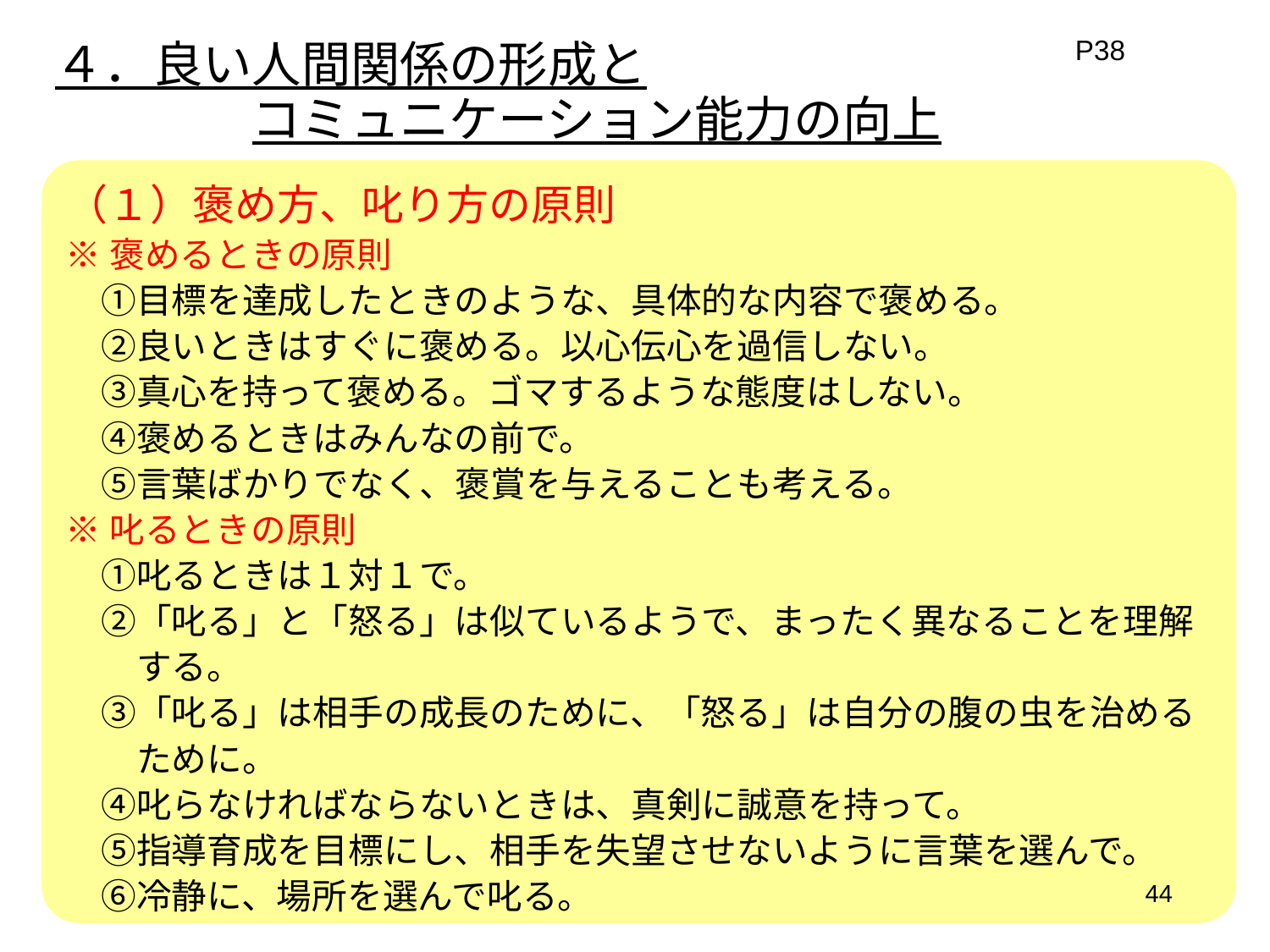

P38
４．良い人間関係の形成と
　　　　コミュニケーション能力の向上
（１）褒め方、叱り方の原則
※褒めるときの原則
　①目標を達成したときのような、具体的な内容で褒める。
　②良いときはすぐに褒める。以心伝心を過信しない。
　③真心を持って褒める。ゴマするような態度はしない。
　④褒めるときはみんなの前で。
　⑤言葉ばかりでなく、褒賞を与えることも考える。
※叱るときの原則
　①叱るときは１対１で。
　②「叱る」と「怒る」は似ているようで、まったく異なることを理解
　　する。
　③「叱る」は相手の成長のために、「怒る」は自分の腹の虫を治める
　　ために。
　④叱らなければならないときは、真剣に誠意を持って。
　⑤指導育成を目標にし、相手を失望させないように言葉を選んで。
　⑥冷静に、場所を選んで叱る。
44